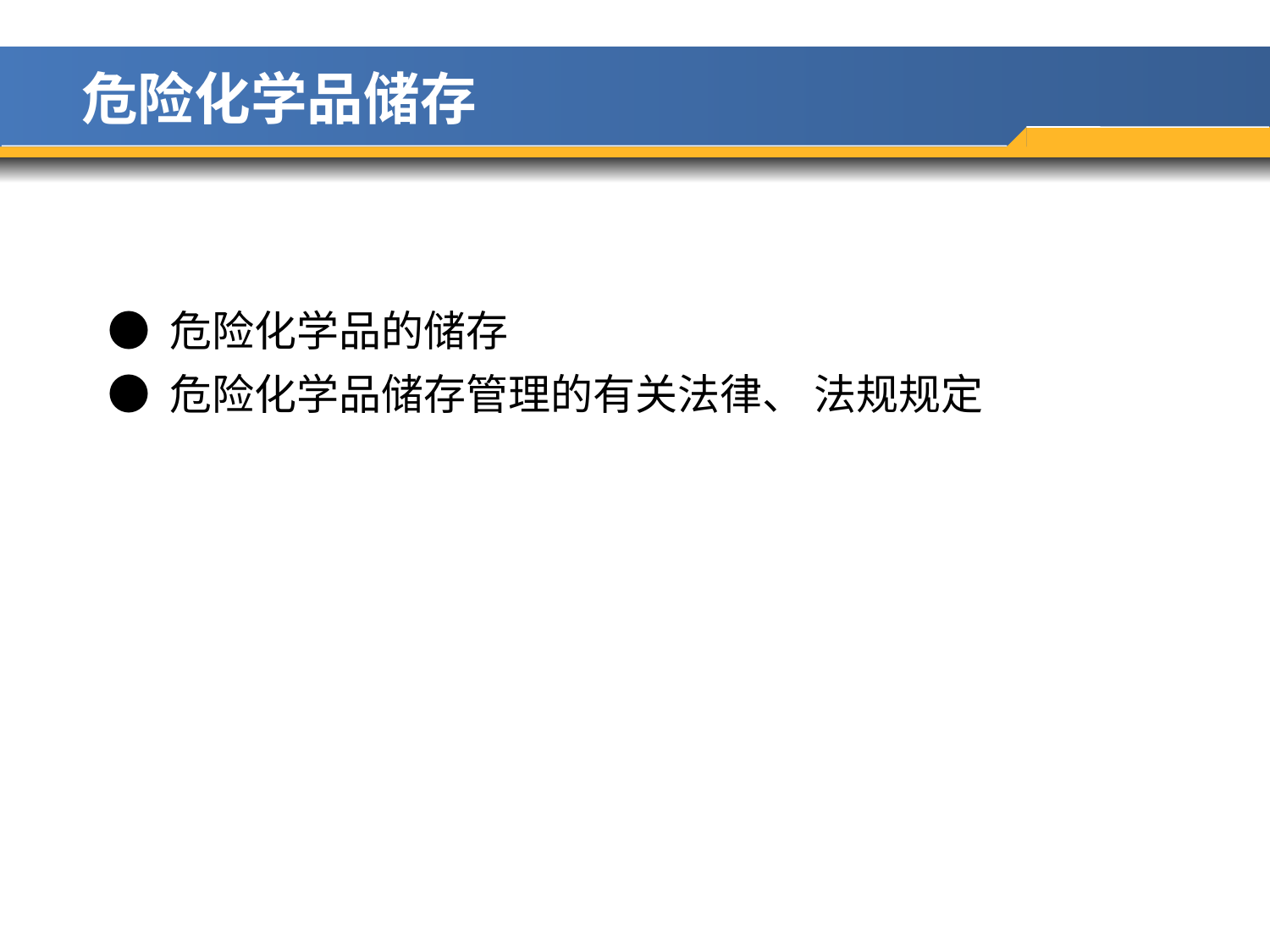

危险化学品储存

● 危险化学品的储存
● 危险化学品储存管理的有关法律、 法规规定